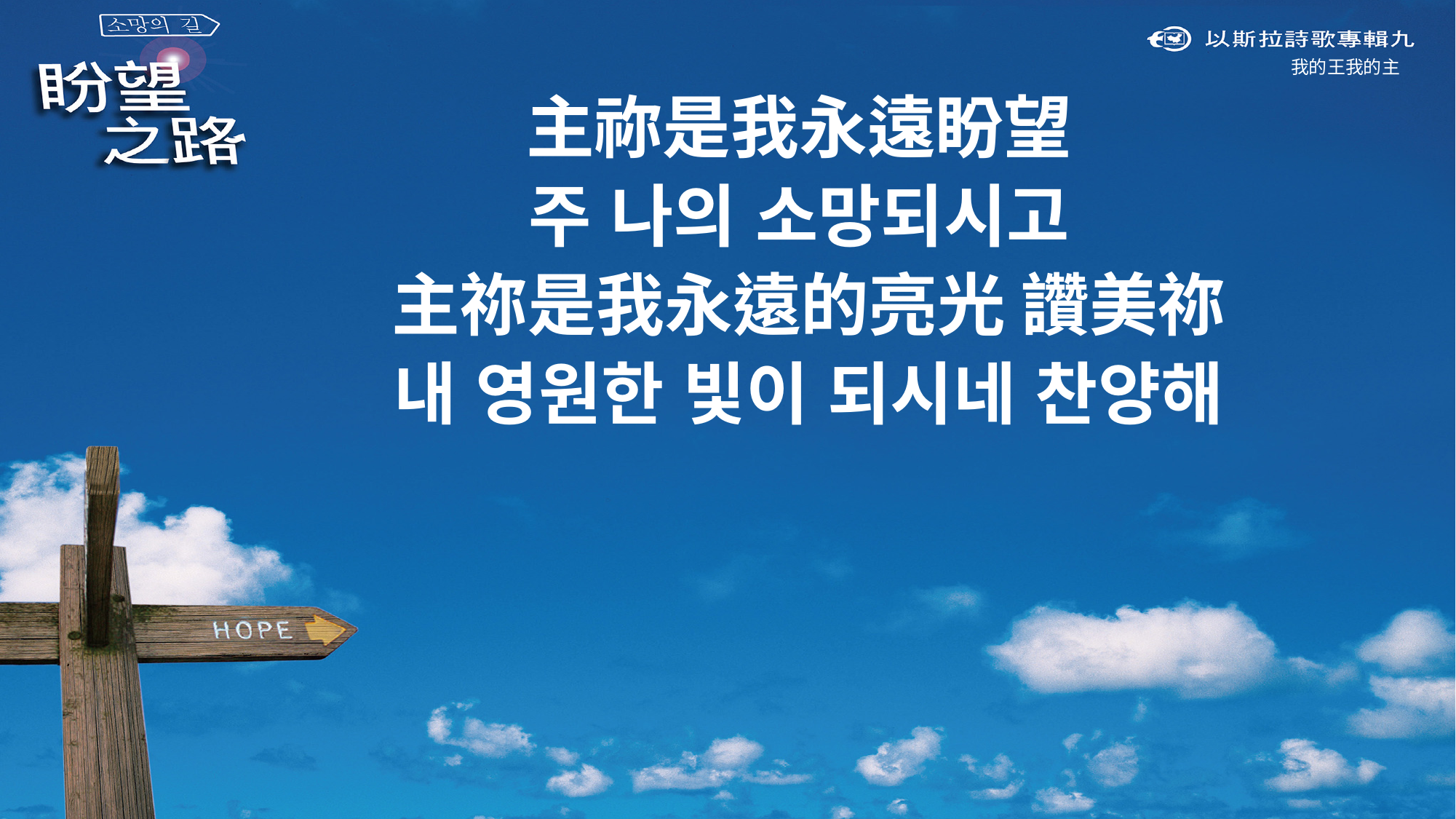

我的王我的主
主祢是我永遠盼望
주 나의 소망되시고
主祢是我永遠的亮光 讚美祢
내 영원한 빛이 되시네 찬양해